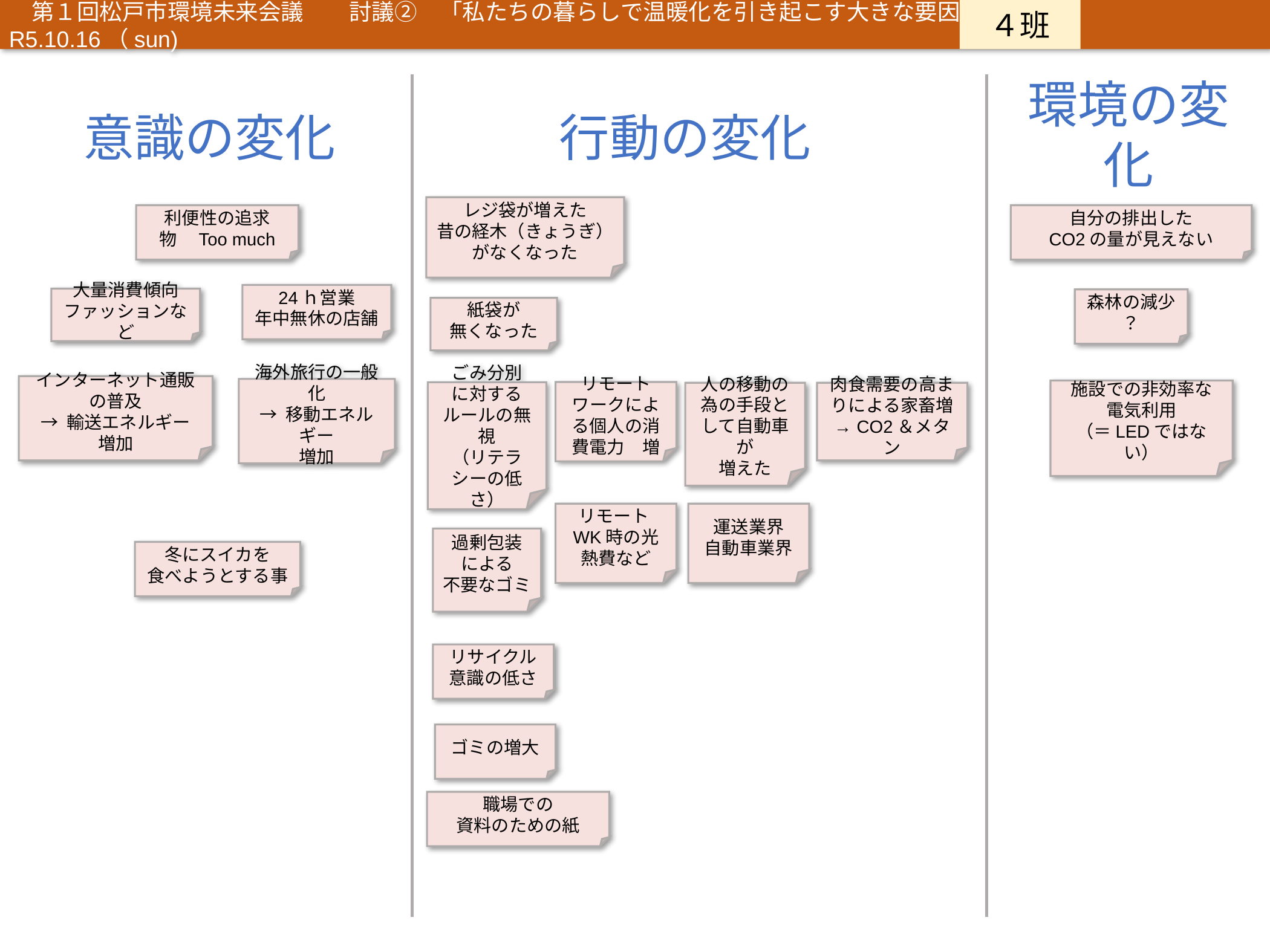

第１回松戸市環境未来会議　　討議②　「私たちの暮らしで温暖化を引き起こす大きな要因はなにか？     　　　　　  R5.10.16（sun)
４班
意識の変化
環境の変化
意識の変化
行動の変化
レジ袋が増えた
昔の経木（きょうぎ）がなくなった
自分の排出した
CO2の量が見えない
利便性の追求
物　Too much
24ｈ営業
年中無休の店舗
大量消費傾向
ファッションなど
森林の減少
？
紙袋が
無くなった
インターネット通販の普及
→ 輸送エネルギー
増加
海外旅行の一般化
→ 移動エネルギー
増加
施設での非効率な
電気利用
（＝LEDではない）
リモートワークによる個人の消費電力　増
ごみ分別
に対する
ルールの無視
（リテラシーの低さ）
人の移動の為の手段として自動車が
増えた
肉食需要の高まりによる家畜増
→ CO2＆メタン
リモートWK時の光熱費など
運送業界
自動車業界
過剰包装
による
不要なゴミ
冬にスイカを
食べようとする事
リサイクル
意識の低さ
ゴミの増大
職場での
資料のための紙